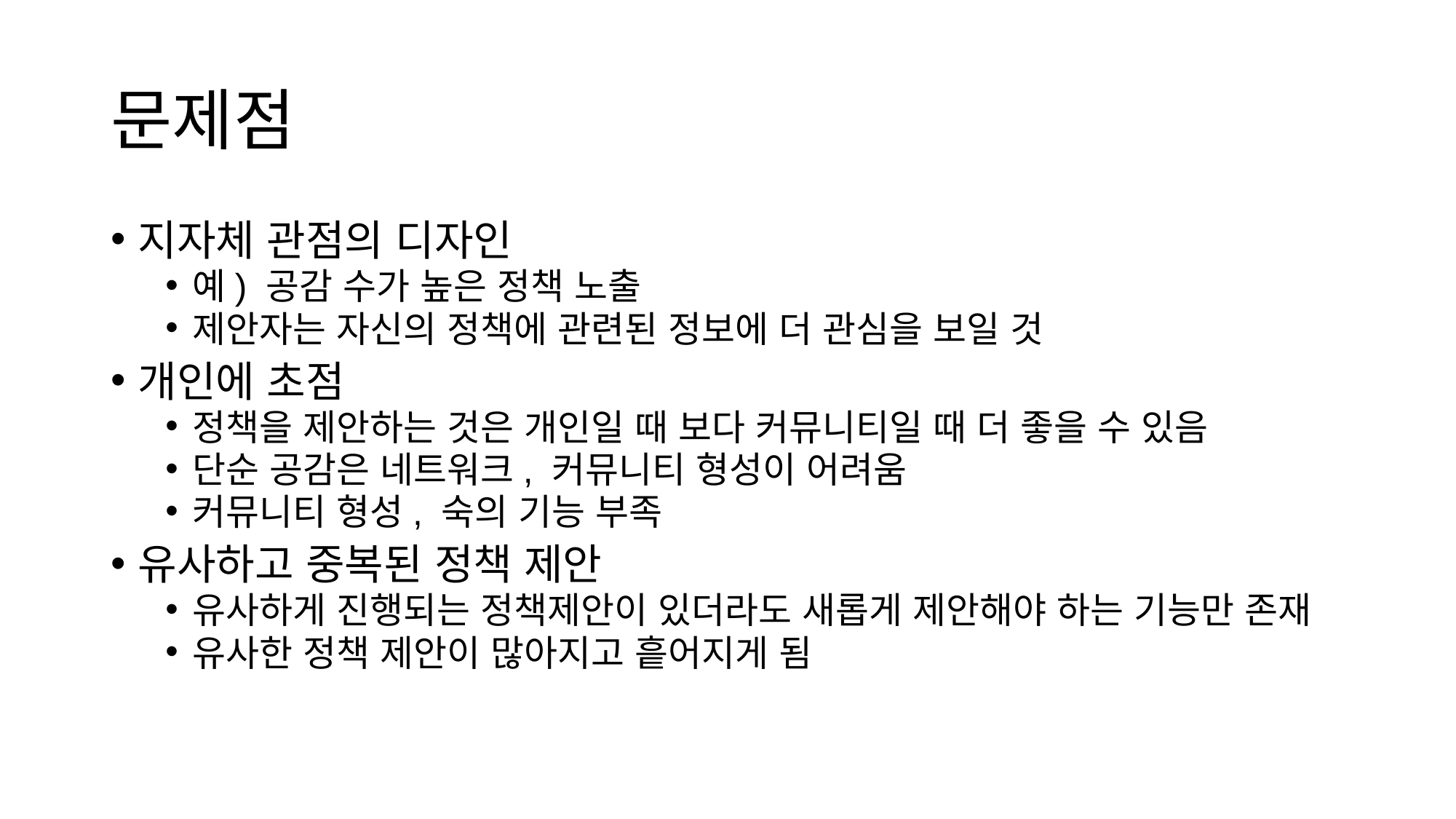

# 문제점
지자체 관점의 디자인
예) 공감 수가 높은 정책 노출
제안자는 자신의 정책에 관련된 정보에 더 관심을 보일 것
개인에 초점
정책을 제안하는 것은 개인일 때 보다 커뮤니티일 때 더 좋을 수 있음
단순 공감은 네트워크, 커뮤니티 형성이 어려움
커뮤니티 형성, 숙의 기능 부족
유사하고 중복된 정책 제안
유사하게 진행되는 정책제안이 있더라도 새롭게 제안해야 하는 기능만 존재
유사한 정책 제안이 많아지고 흩어지게 됨